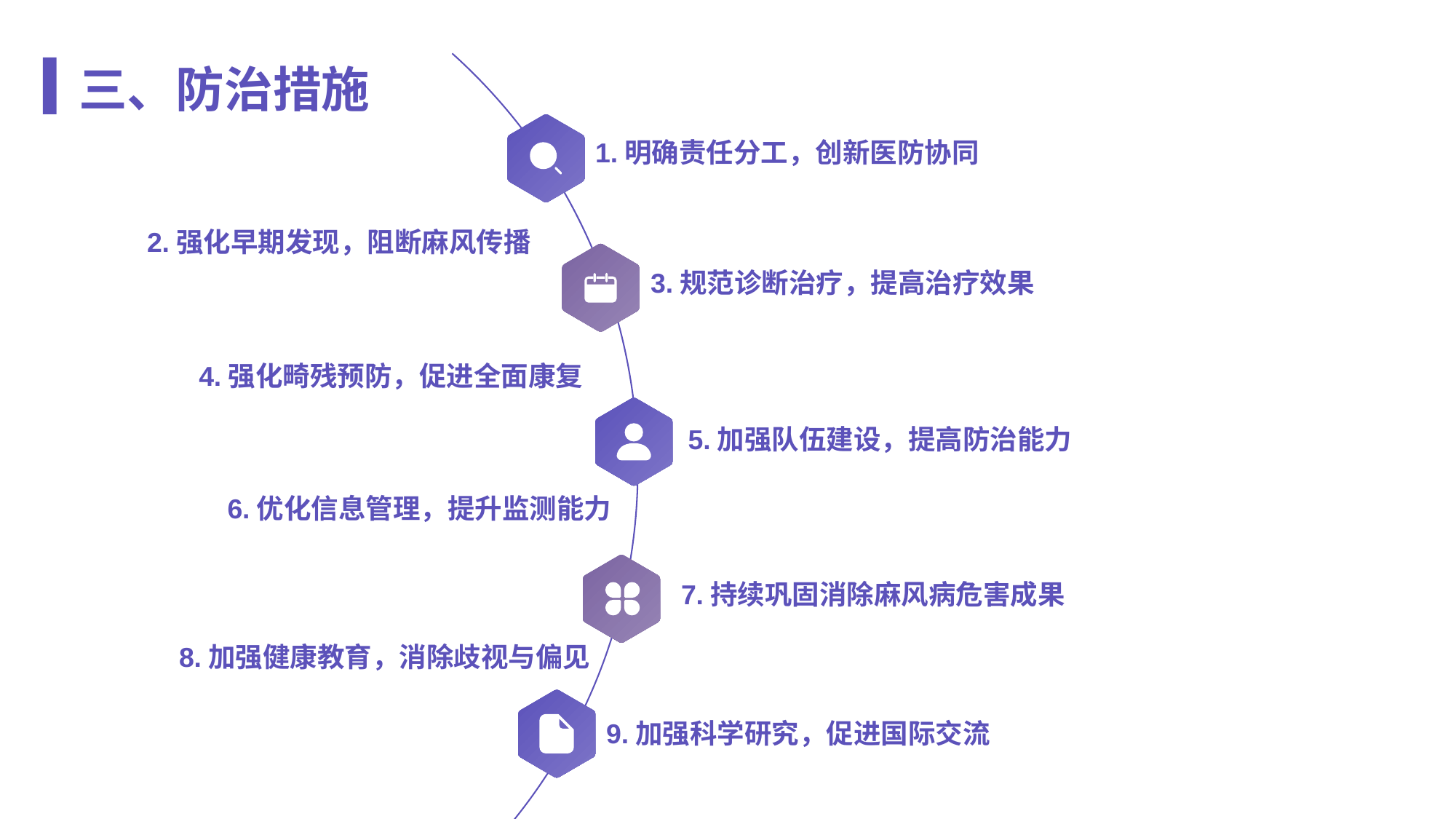

三、防治措施

1.明确责任分工，创新医防协同

2.强化早期发现，阻断麻风传播

3.规范诊断治疗，提高治疗效果

4.强化畸残预防，促进全面康复

5.加强队伍建设，提高防治能力

6.优化信息管理，提升监测能力

7.持续巩固消除麻风病危害成果

8.加强健康教育，消除歧视与偏见

9.加强科学研究，促进国际交流